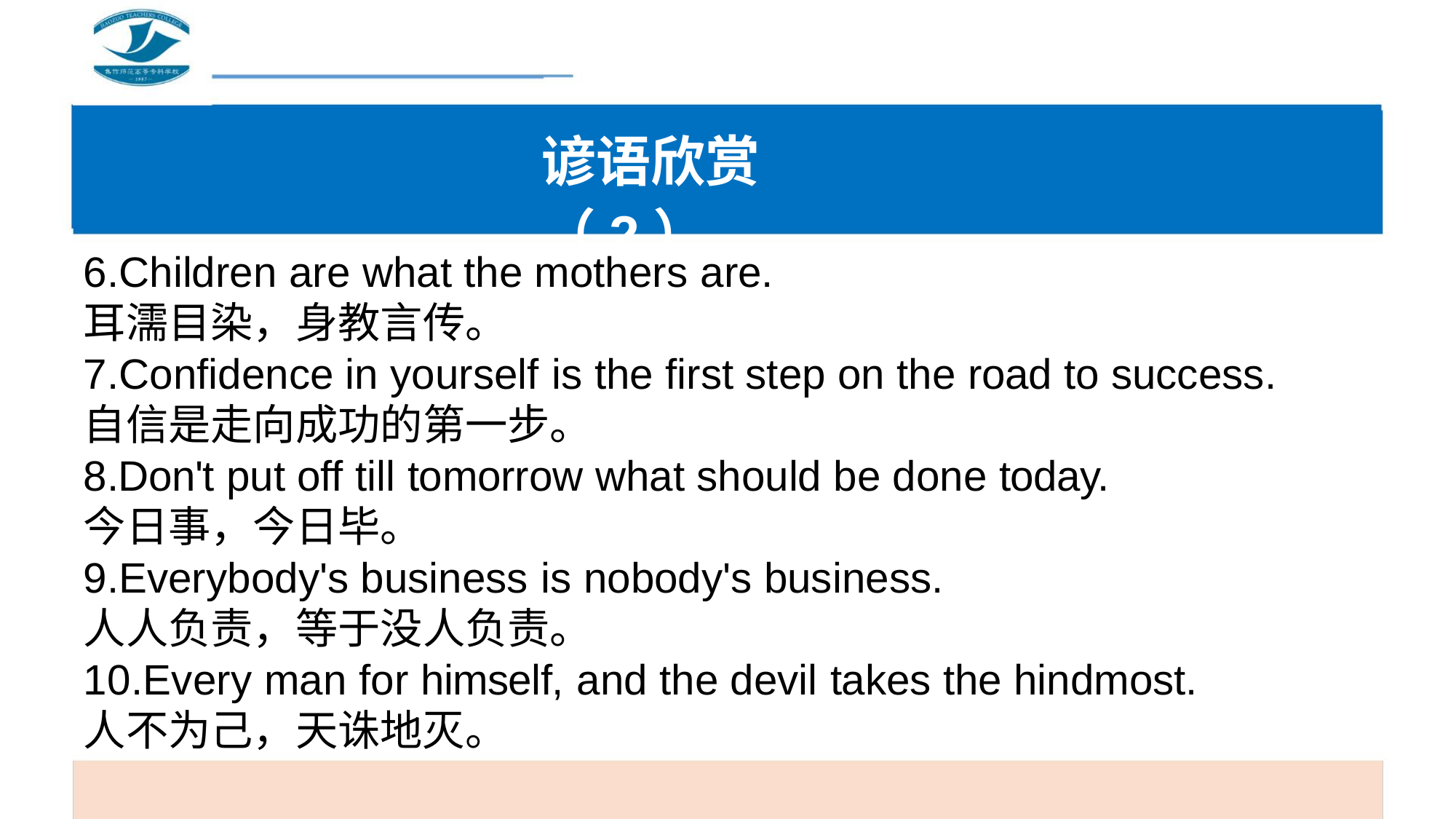

谚语欣赏（2）
6.Children are what the mothers are.
耳濡目染，身教言传。
7.Confidence in yourself is the first step on the road to success.
自信是走向成功的第一步。
8.Don't put off till tomorrow what should be done today.
今日事，今日毕。
9.Everybody's business is nobody's business.
人人负责，等于没人负责。
10.Every man for himself, and the devil takes the hindmost.
人不为己，天诛地灭。